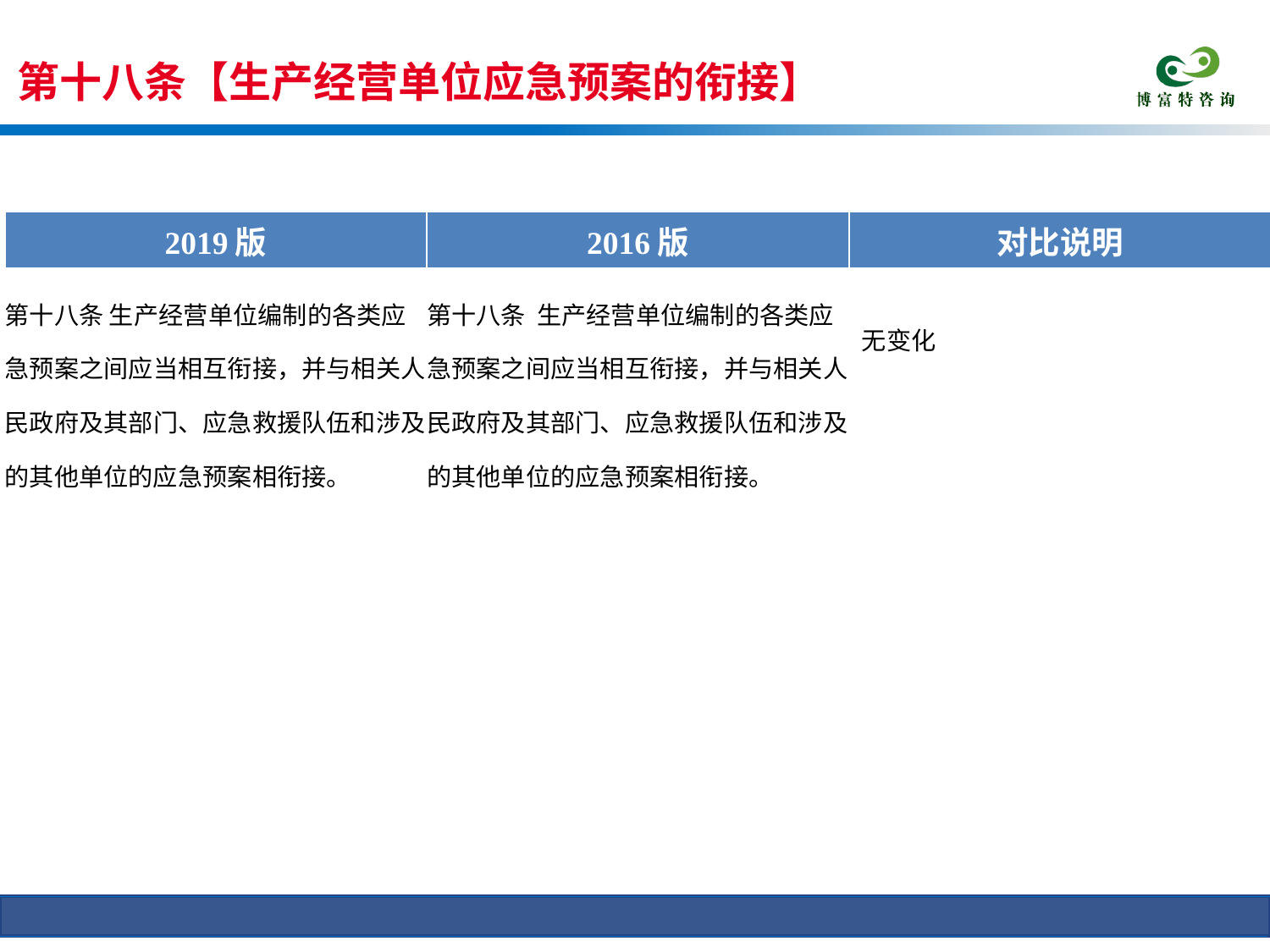

第十八条【生产经营单位应急预案的衔接】
条文对比
| 2019版 | 2016版 | 对比说明 |
| --- | --- | --- |
| 第十八条 生产经营单位编制的各类应急预案之间应当相互衔接，并与相关人民政府及其部门、应急救援队伍和涉及的其他单位的应急预案相衔接。 | 第十八条 生产经营单位编制的各类应急预案之间应当相互衔接，并与相关人民政府及其部门、应急救援队伍和涉及的其他单位的应急预案相衔接。 | 无变化 |